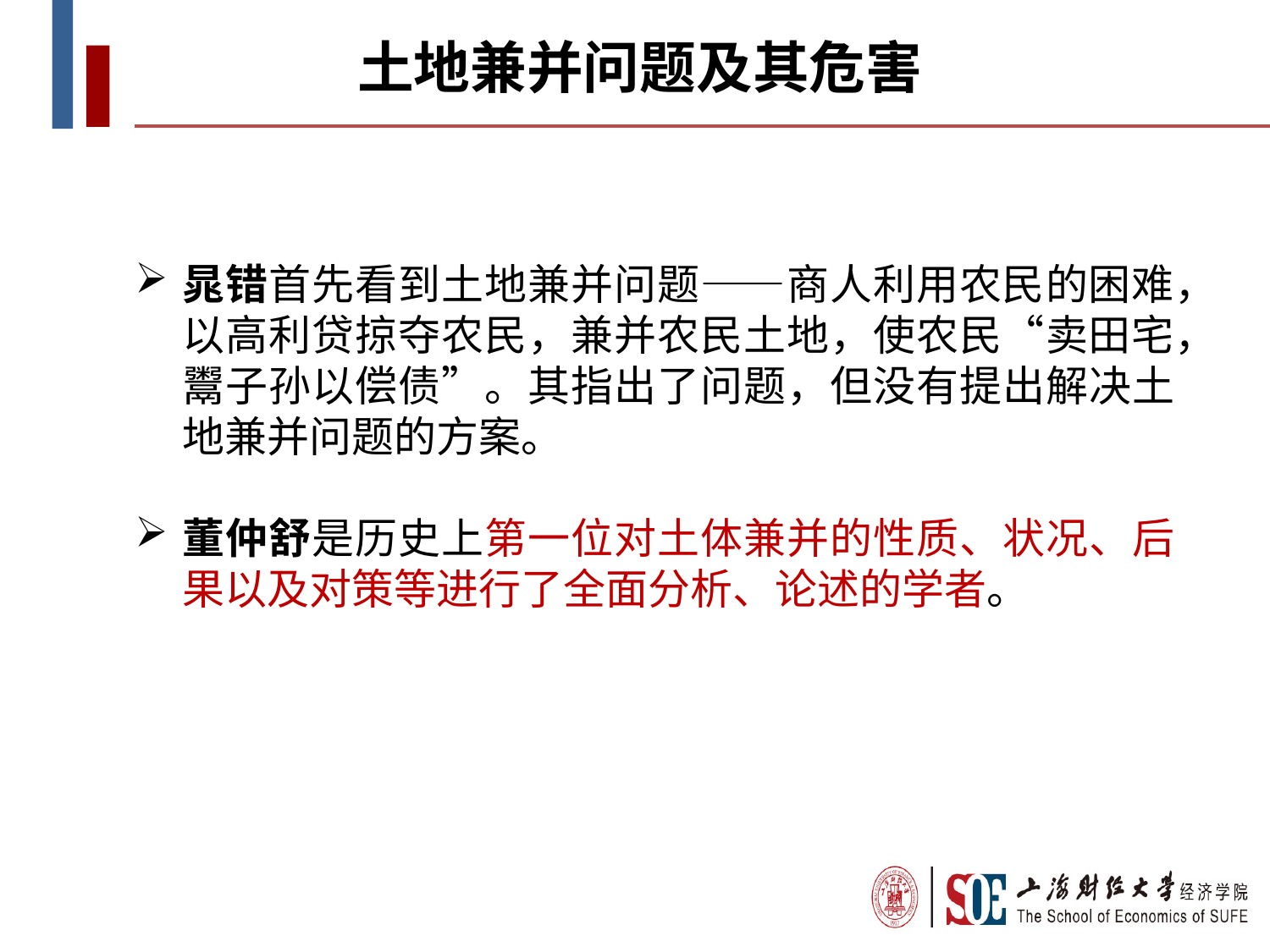

土地兼并问题及其危害

晁错首先看到土地兼并问题——商人利用农民的困难，以高利贷掠夺农民，兼并农民土地，使农民“卖田宅，鬻子孙以偿债”。其指出了问题，但没有提出解决土地兼并问题的方案。

董仲舒是历史上第一位对土体兼并的性质、状况、后果以及对策等进行了全面分析、论述的学者。